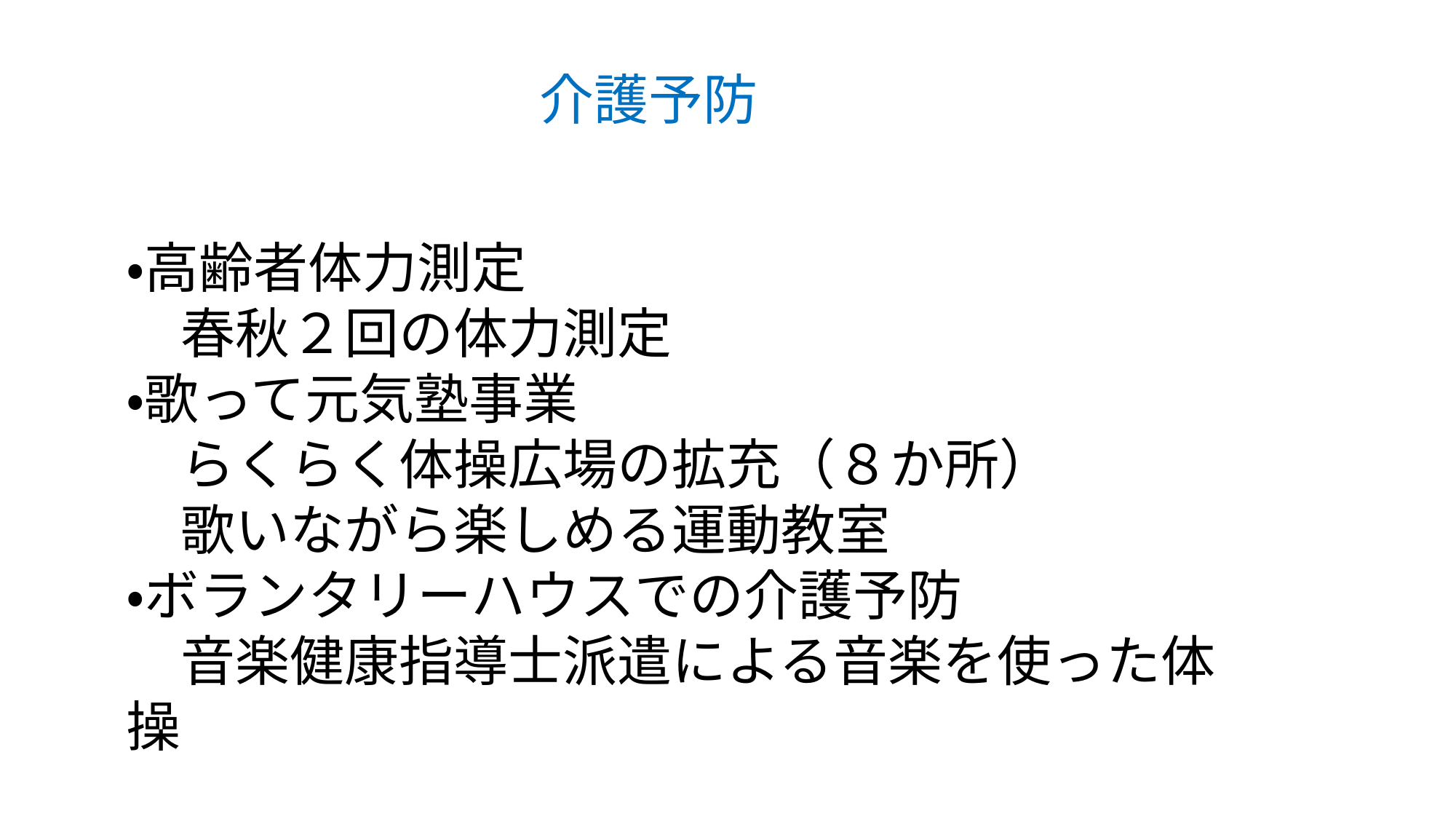

介護予防
・高齢者体力測定
　春秋２回の体力測定
・歌って元気塾事業
　らくらく体操広場の拡充（８か所）
　歌いながら楽しめる運動教室
・ボランタリーハウスでの介護予防
　音楽健康指導士派遣による音楽を使った体操